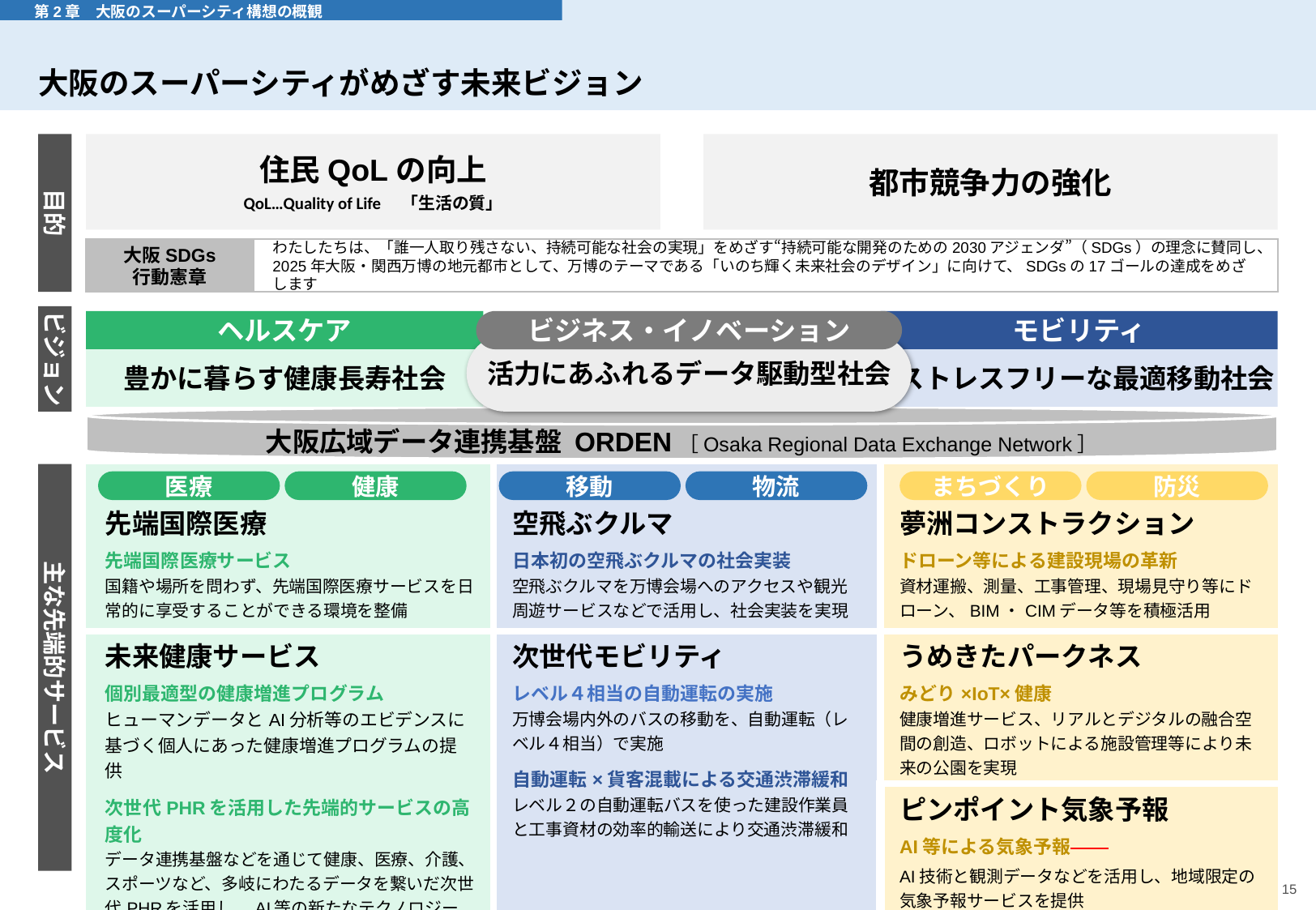

# 大阪のスーパーシティがめざす未来ビジョン

  第2章　大阪のスーパーシティ構想の概観
目的
住民QoLの向上
QoL…Quality of Life　「生活の質」
都市競争力の強化
大阪SDGs
行動憲章
わたしたちは、「誰一人取り残さない、持続可能な社会の実現」をめざす“持続可能な開発のための2030アジェンダ”（SDGs）の理念に賛同し、
2025年大阪・関西万博の地元都市として、万博のテーマである「いのち輝く未来社会のデザイン」に向けて、SDGsの17ゴールの達成をめざします
ビジョン
ヘルスケア
豊かに暮らす健康長寿社会
ビジネス・イノベーション
活力にあふれるデータ駆動型社会
モビリティ
ストレスフリーな最適移動社会
大阪広域データ連携基盤 ORDEN［Osaka Regional Data Exchange Network］
主な先端的サービス
|  |  |  |
| --- | --- | --- |
| 先端国際医療 | 空飛ぶクルマ | 夢洲コンストラクション |
| 先端国際医療サービス 国籍や場所を問わず、先端国際医療サービスを日常的に享受することができる環境を整備 | 日本初の空飛ぶクルマの社会実装 空飛ぶクルマを万博会場へのアクセスや観光周遊サービスなどで活用し、社会実装を実現 | ドローン等による建設現場の革新 資材運搬、測量、工事管理、現場見守り等にドローン、BIM・CIMデータ等を積極活用 |
| 未来健康サービス | 次世代モビリティ | うめきたパークネス |
| 個別最適型の健康増進プログラム ヒューマンデータとAI分析等のエビデンスに基づく個人にあった健康増進プログラムの提供 次世代PHRを活用した先端的サービスの高度化 データ連携基盤などを通じて健康、医療、介護、スポーツなど、多岐にわたるデータを繋いだ次世代PHRを活用し、AI等の新たなテクノロジーを利用することで、健康・医療のシームレスな融合や個人への最適化など、高度化された様々な先端的サービスを提供 | レベル４相当の自動運転の実施 万博会場内外のバスの移動を、自動運転（レベル４相当）で実施 自動運転×貨客混載による交通渋滞緩和 レベル２の自動運転バスを使った建設作業員と工事資材の効率的輸送により交通渋滞緩和 | みどり×IoT×健康 健康増進サービス、リアルとデジタルの融合空間の創造、ロボットによる施設管理等により未来の公園を実現 |
|  |  | ピンポイント気象予報 |
|  |  | AI等による気象予報　　 AI技術と観測データなどを活用し、地域限定の気象予報サービスを提供 |
医療
健康
移動
物流
まちづくり
防災
15